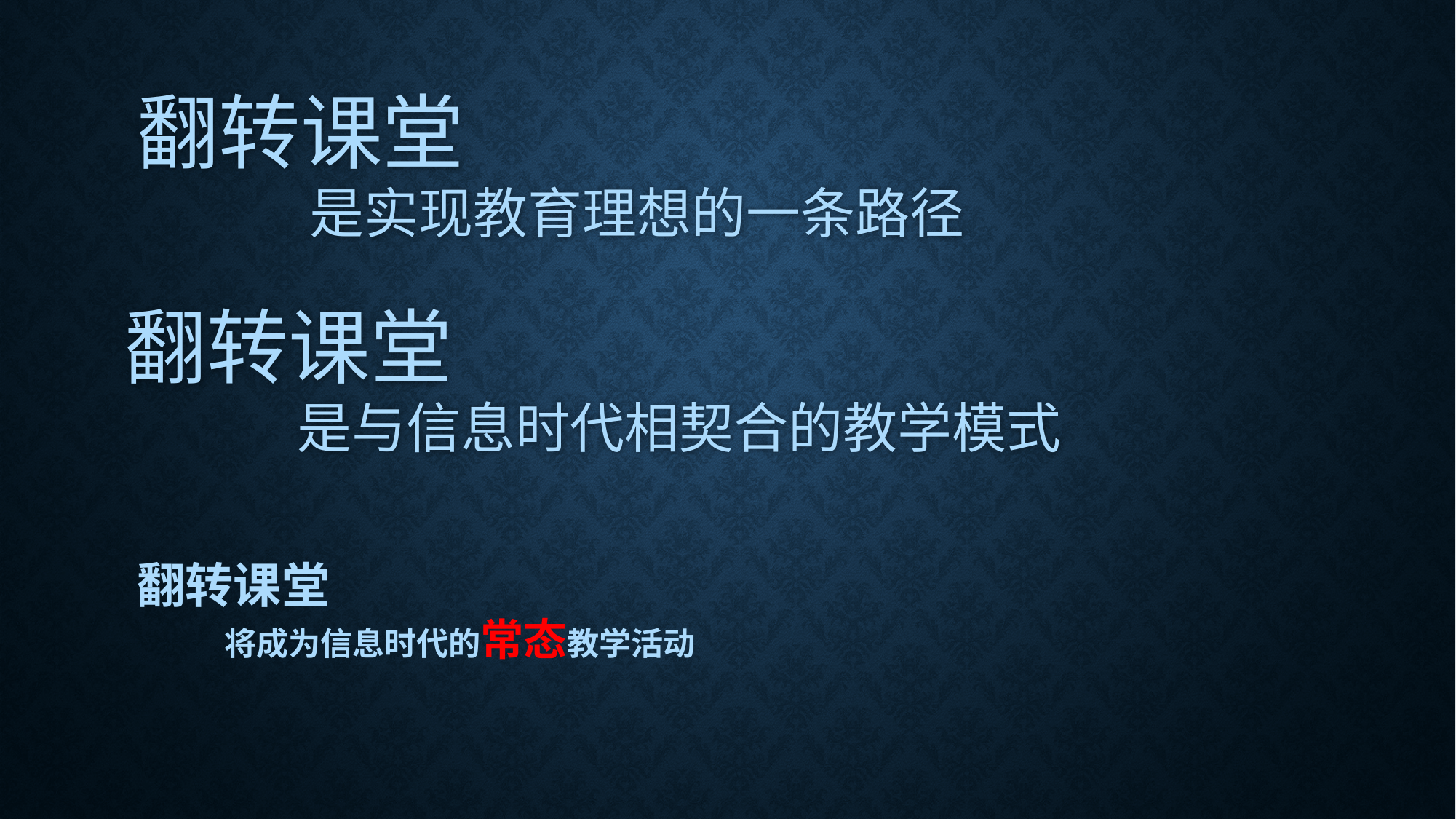

翻转课堂
                    是实现教育理想的一条路径
翻转课堂
                    是与信息时代相契合的教学模式
# 翻转课堂 将成为信息时代的常态教学活动